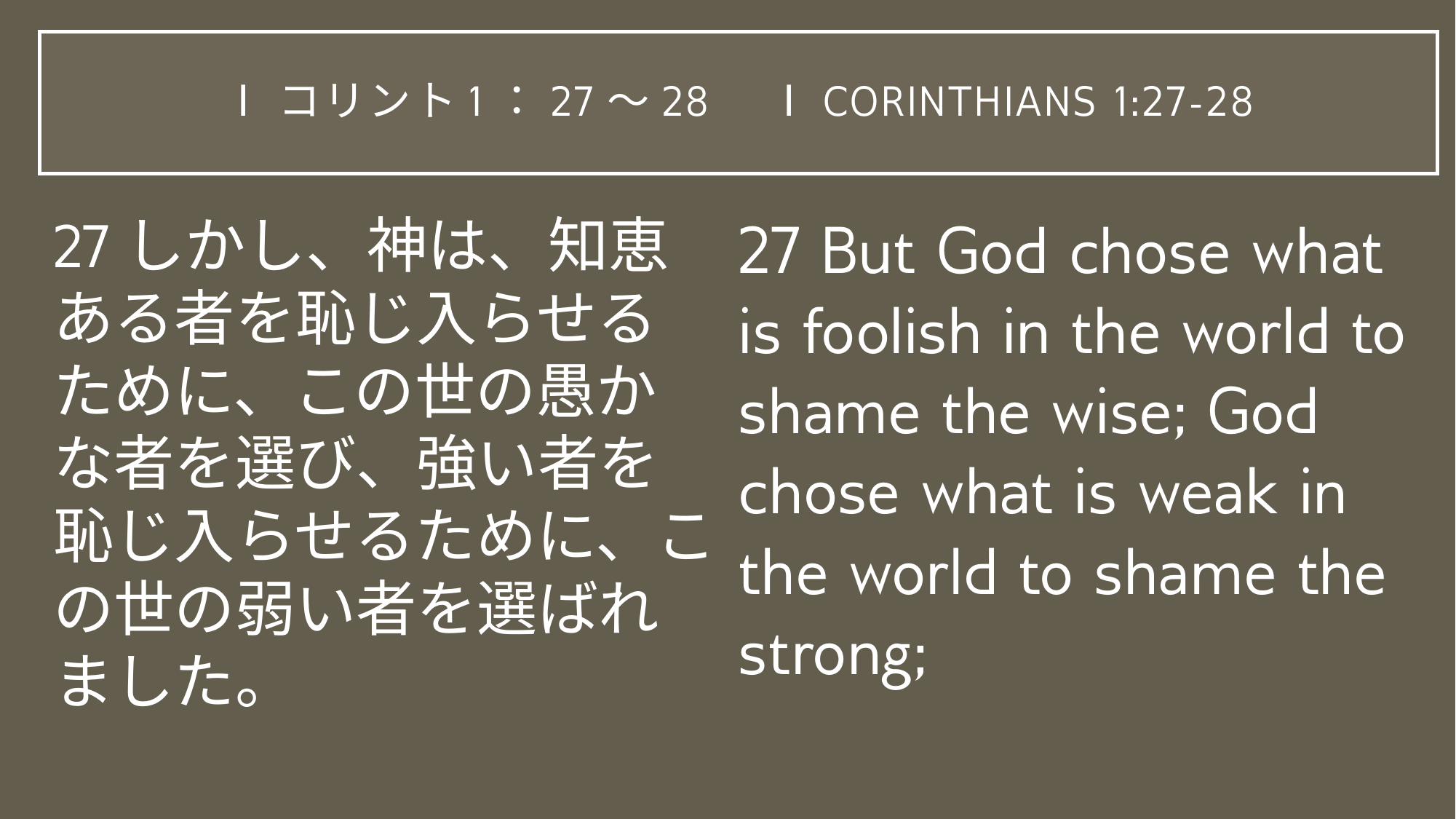

# Ⅰコリント1：27～28　ⅠCorinthians 1:27-28
27しかし、神は、知恵ある者を恥じ入らせるために、この世の愚かな者を選び、強い者を恥じ入らせるために、この世の弱い者を選ばれました。
27 But God chose what is foolish in the world to shame the wise; God chose what is weak in the world to shame the strong;